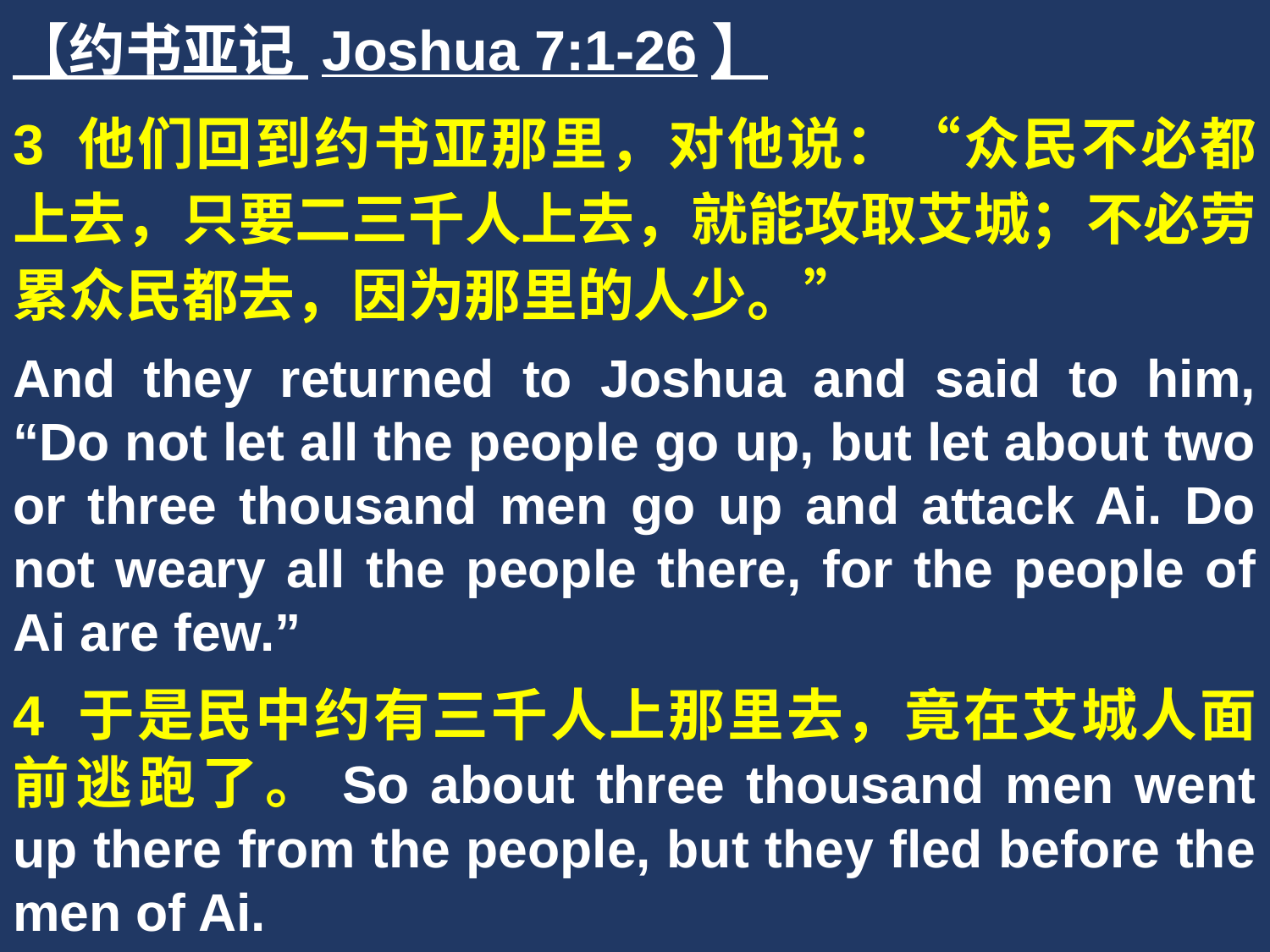

【约书亚记 Joshua 7:1-26】
3 他们回到约书亚那里，对他说：“众民不必都上去，只要二三千人上去，就能攻取艾城；不必劳累众民都去，因为那里的人少。”
And they returned to Joshua and said to him, “Do not let all the people go up, but let about two or three thousand men go up and attack Ai. Do not weary all the people there, for the people of Ai are few.”
4 于是民中约有三千人上那里去，竟在艾城人面前逃跑了。So about three thousand men went up there from the people, but they fled before the men of Ai.